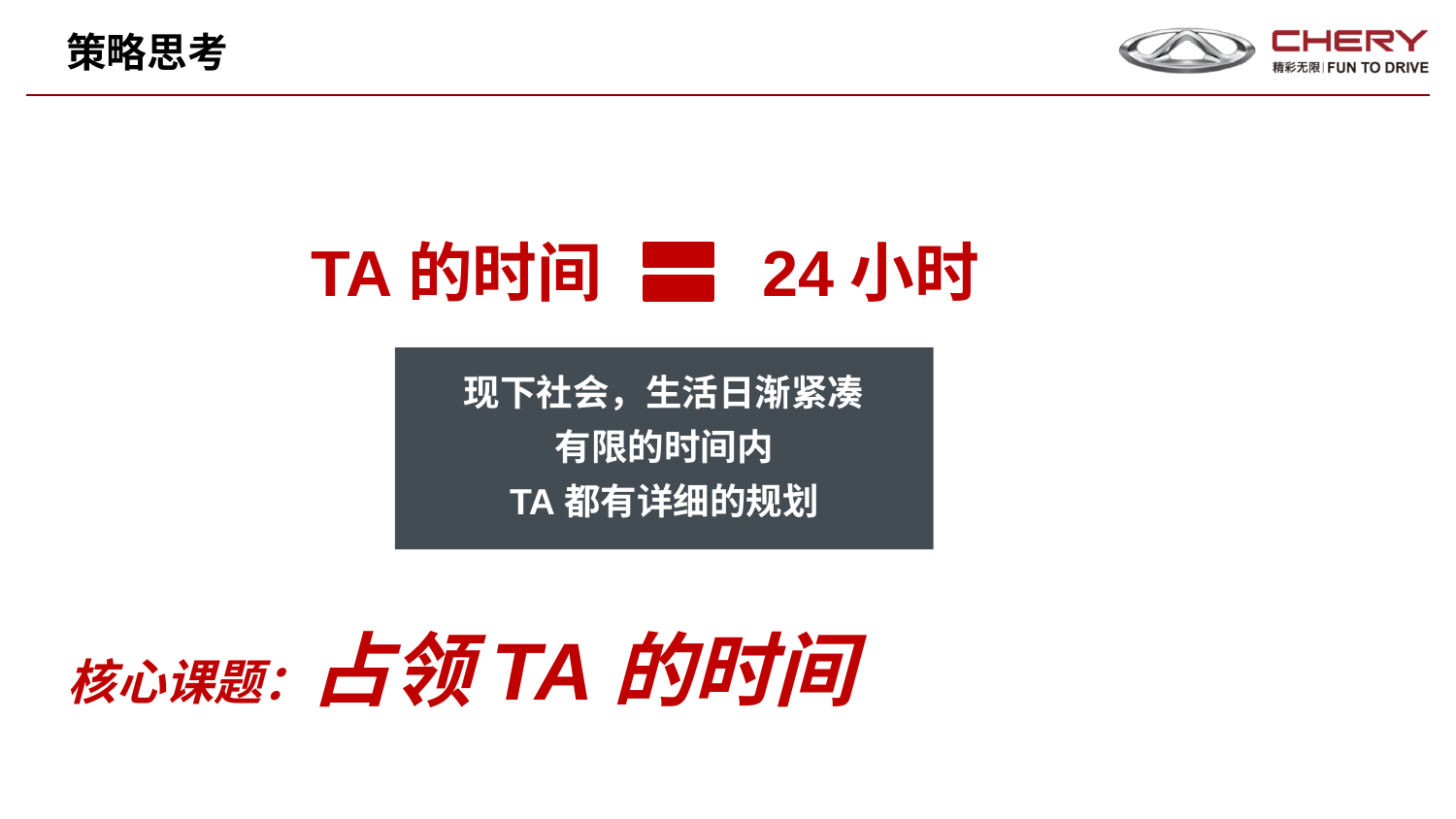

策略思考
TA的时间

24小时
现下社会，生活日渐紧凑
有限的时间内
TA都有详细的规划

核心课题：占领TA的时间